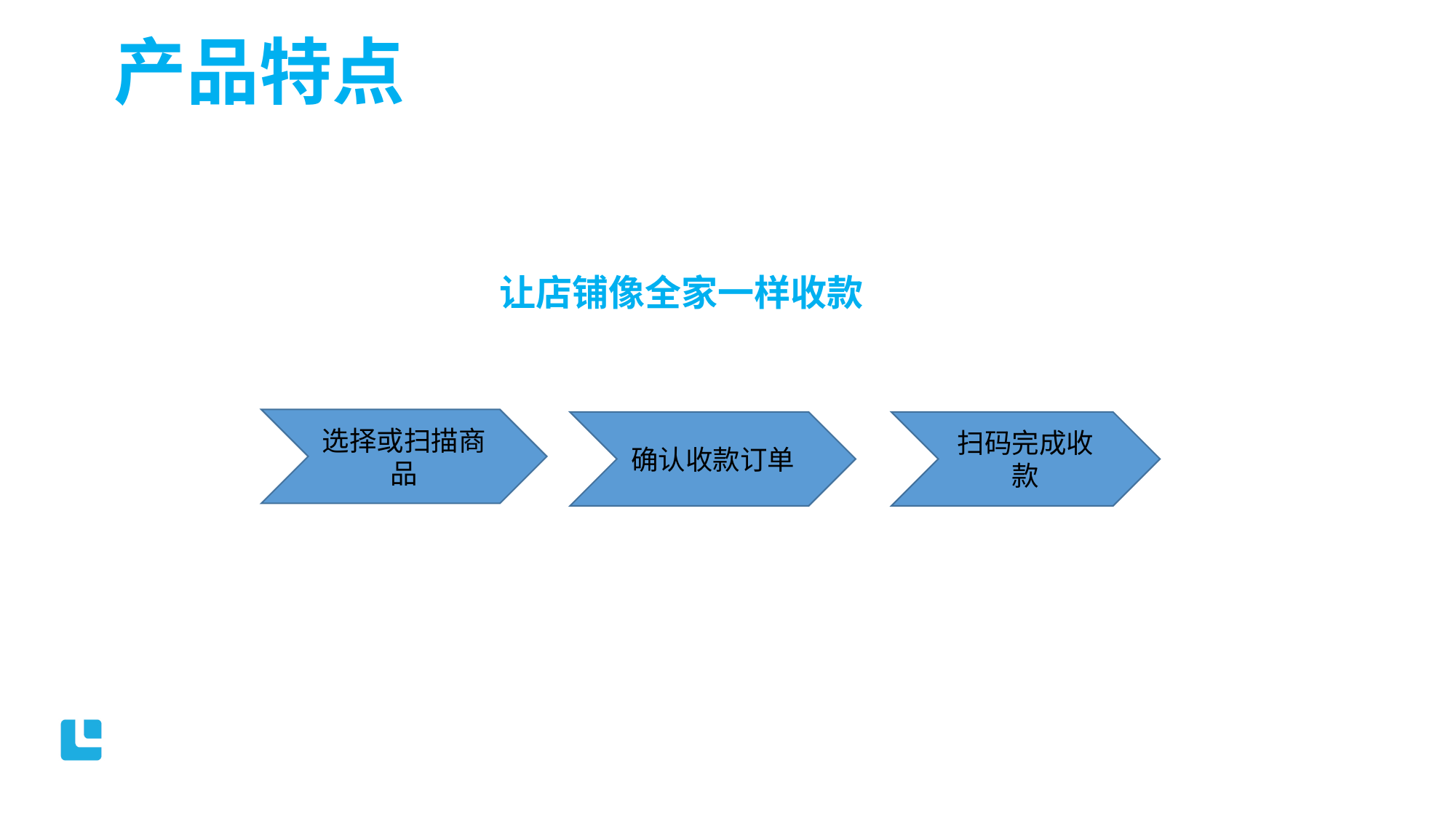

产品特点
让店铺像全家一样收款
选择或扫描商品
确认收款订单
扫码完成收款